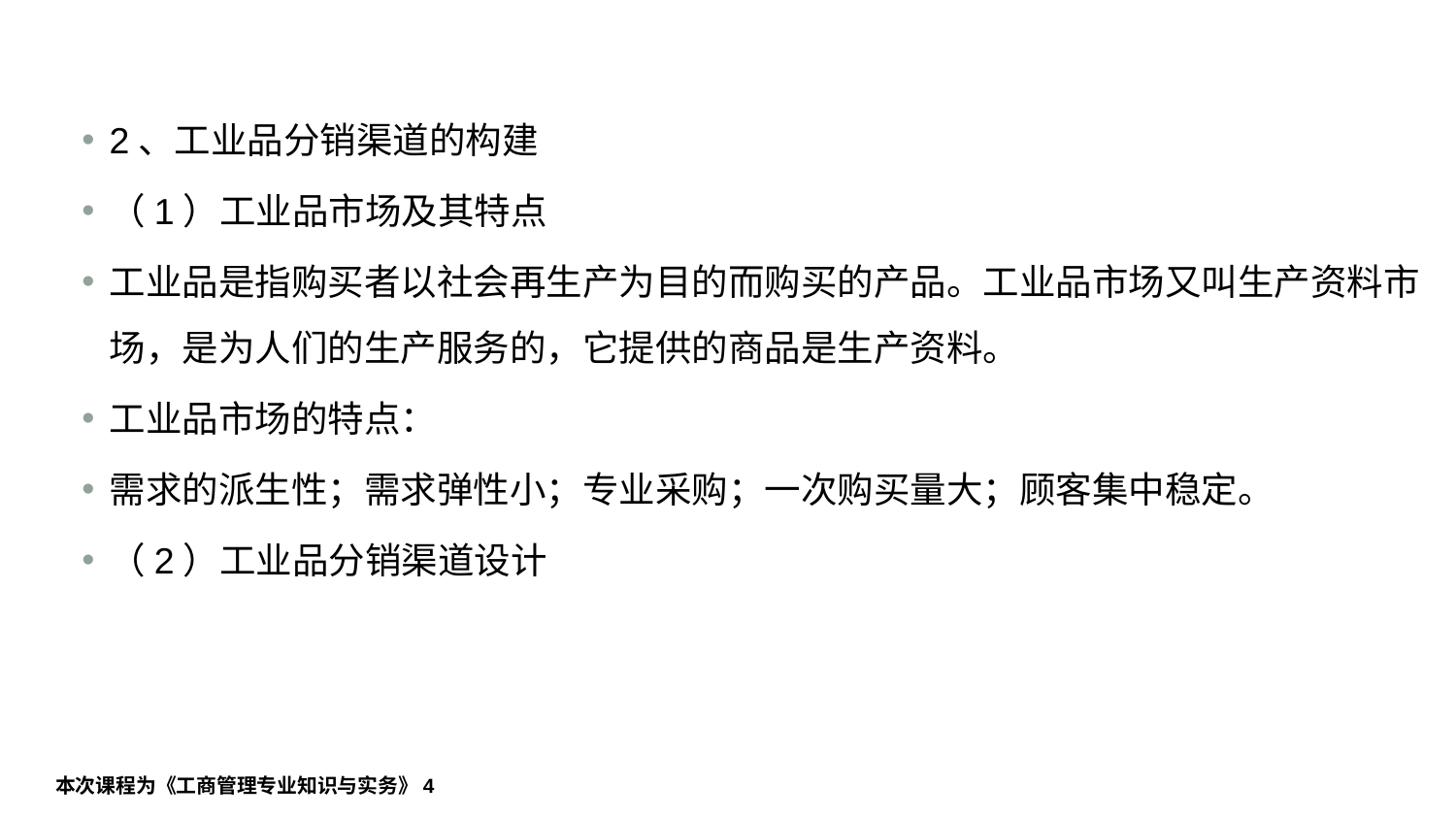

#
2、工业品分销渠道的构建
（1）工业品市场及其特点
工业品是指购买者以社会再生产为目的而购买的产品。工业品市场又叫生产资料市场，是为人们的生产服务的，它提供的商品是生产资料。
工业品市场的特点：
需求的派生性；需求弹性小；专业采购；一次购买量大；顾客集中稳定。
（2）工业品分销渠道设计